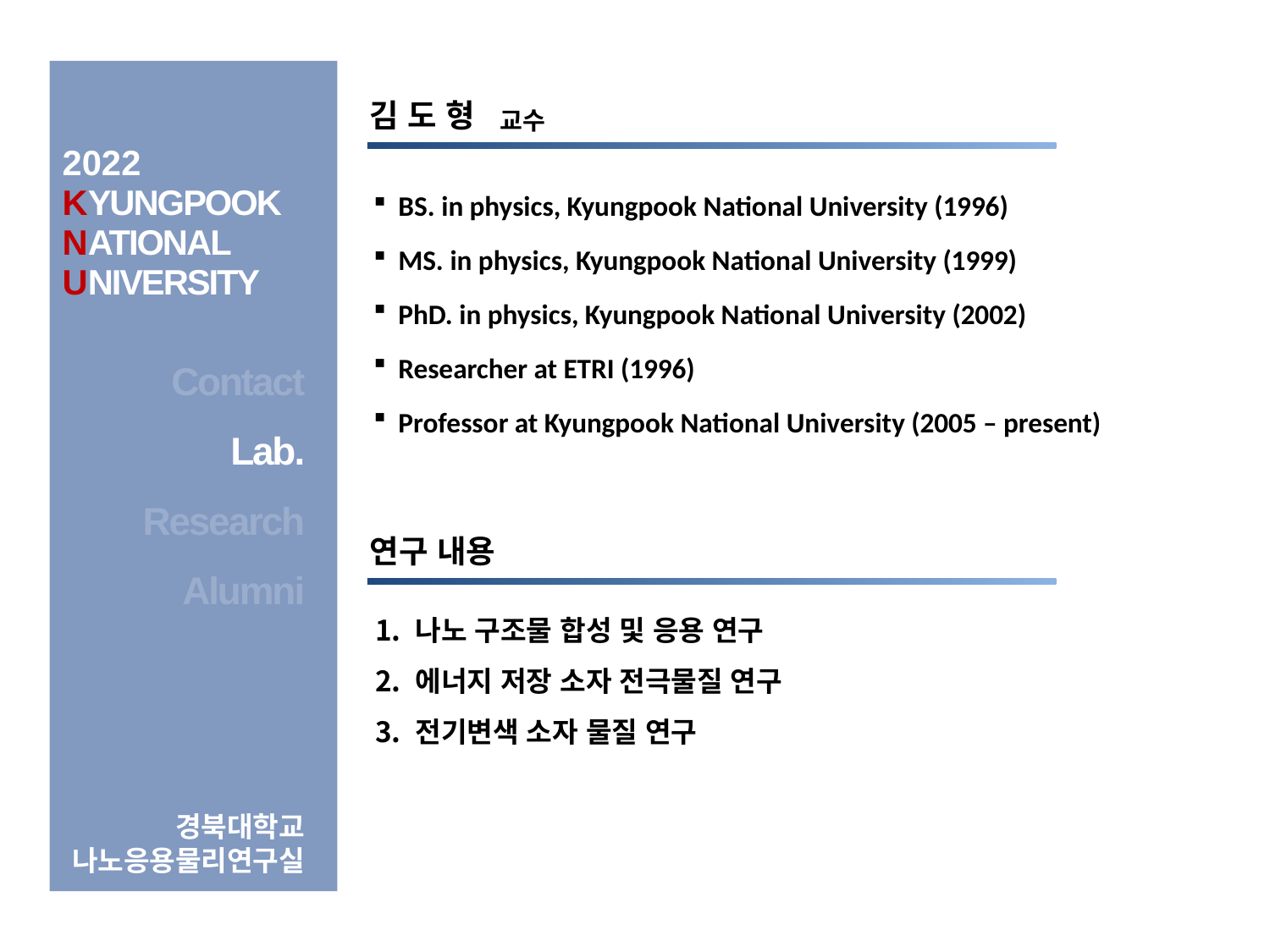

김 도 형
교수
2022
KYUNGPOOK
NATIONAL
UNIVERSITY

BS. in physics, Kyungpook National University (1996)
MS. in physics, Kyungpook National University (1999)
PhD. in physics, Kyungpook National University (2002)
Researcher at ETRI (1996)
Professor at Kyungpook National University (2005 – present)
Contact
Lab.
Research
Alumni
연구 내용

 나노 구조물 합성 및 응용 연구
 에너지 저장 소자 전극물질 연구
 전기변색 소자 물질 연구
경북대학교
나노응용물리연구실